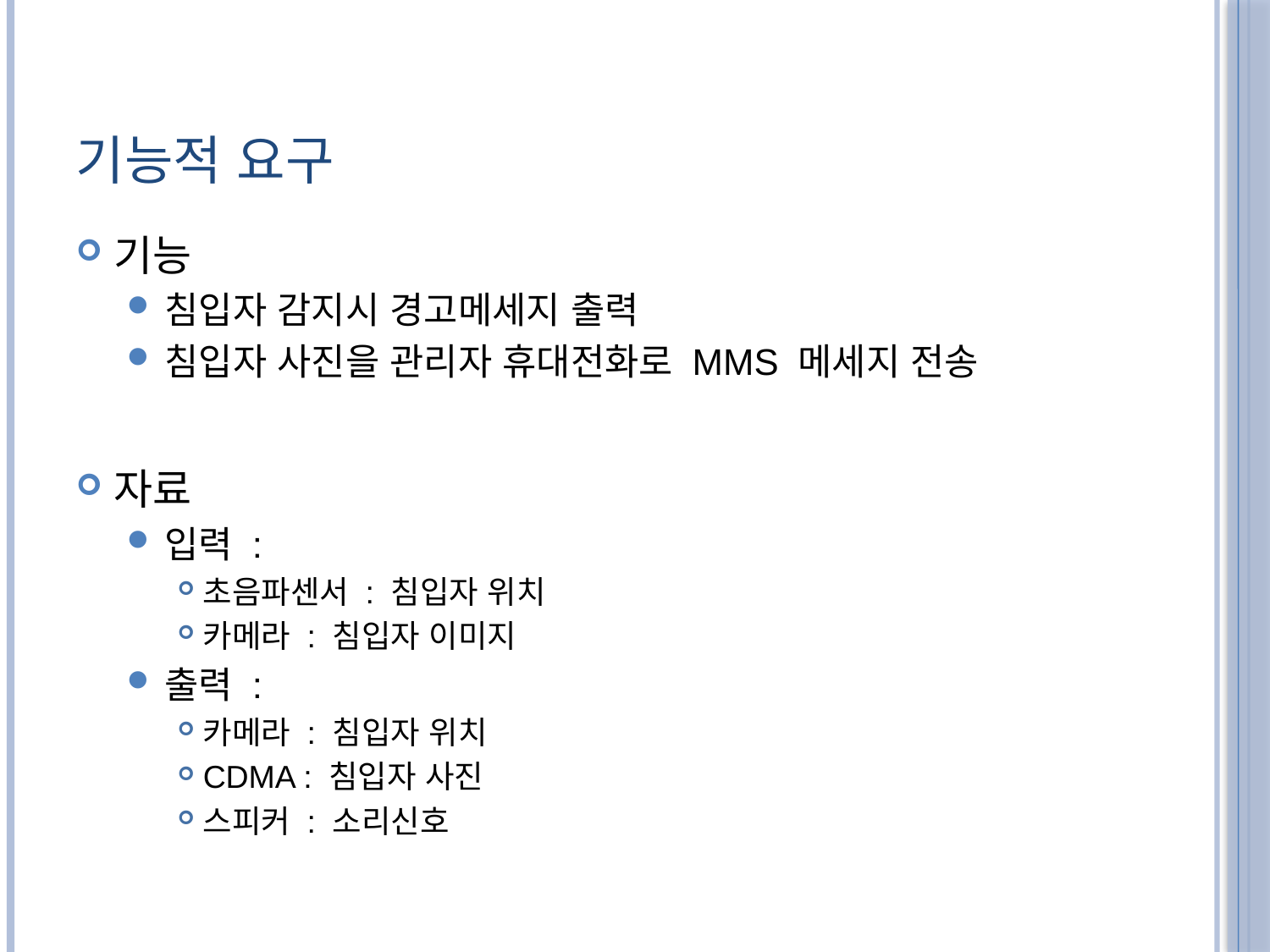

# 기능적 요구
기능
침입자 감지시 경고메세지 출력
침입자 사진을 관리자 휴대전화로 MMS 메세지 전송

자료
입력 :
초음파센서 : 침입자 위치
카메라 : 침입자 이미지
출력 :
카메라 : 침입자 위치
CDMA : 침입자 사진
스피커 : 소리신호